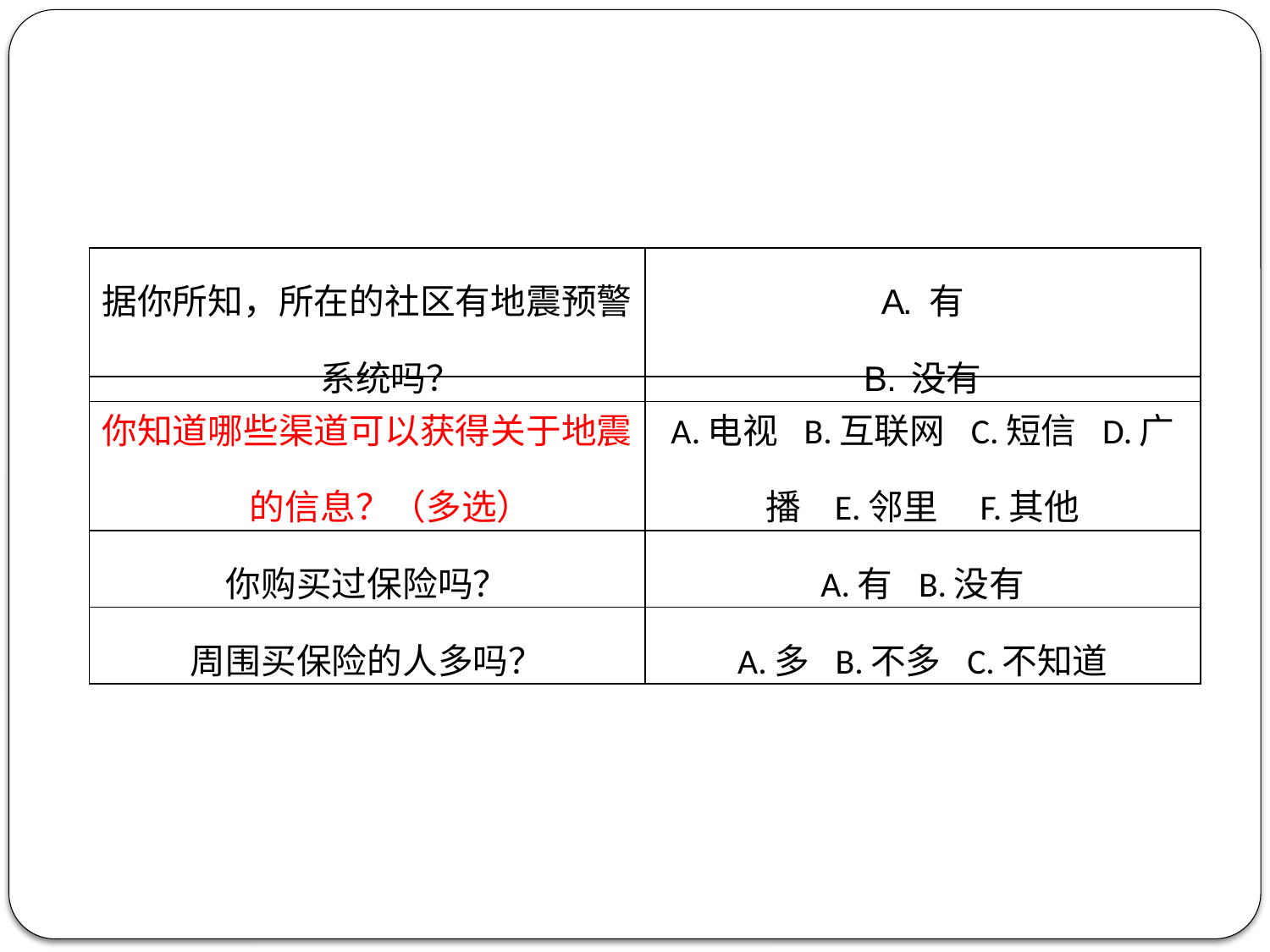

| 据你所知，所在的社区有地震预警系统吗？ | 有 没有 |
| --- | --- |
| 你知道哪些渠道可以获得关于地震的信息？（多选） | A.电视 B.互联网 C.短信 D.广播 E.邻里 F.其他 |
| --- | --- |
| 你购买过保险吗？ | A.有 B.没有 |
| 周围买保险的人多吗？ | A.多 B.不多 C.不知道 |